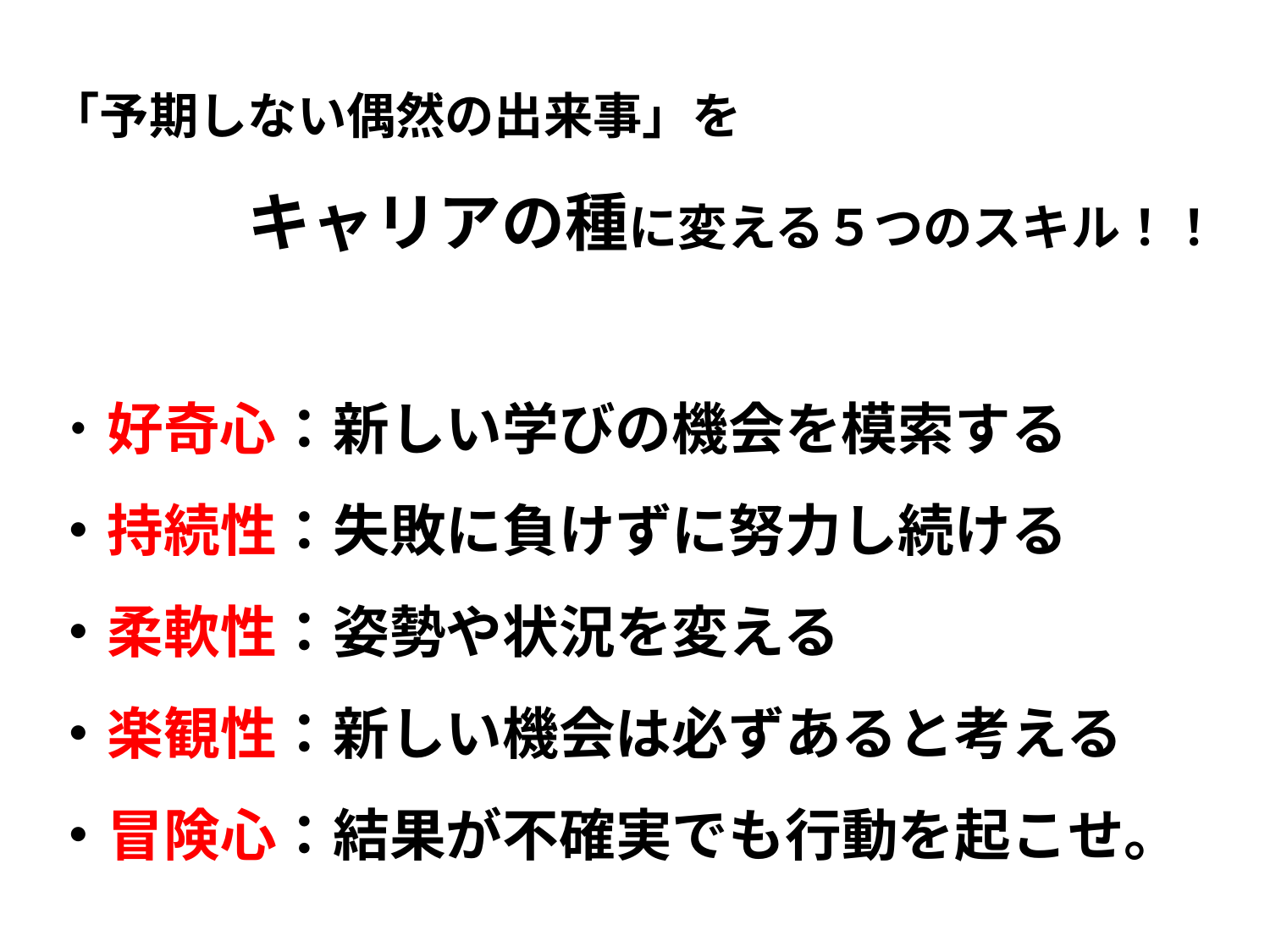

「予期しない偶然の出来事」を
　　　　キャリアの種に変える５つのスキル！！
・好奇心：新しい学びの機会を模索する
・持続性：失敗に負けずに努力し続ける
・柔軟性：姿勢や状況を変える
・楽観性：新しい機会は必ずあると考える
・冒険心：結果が不確実でも行動を起こせ。